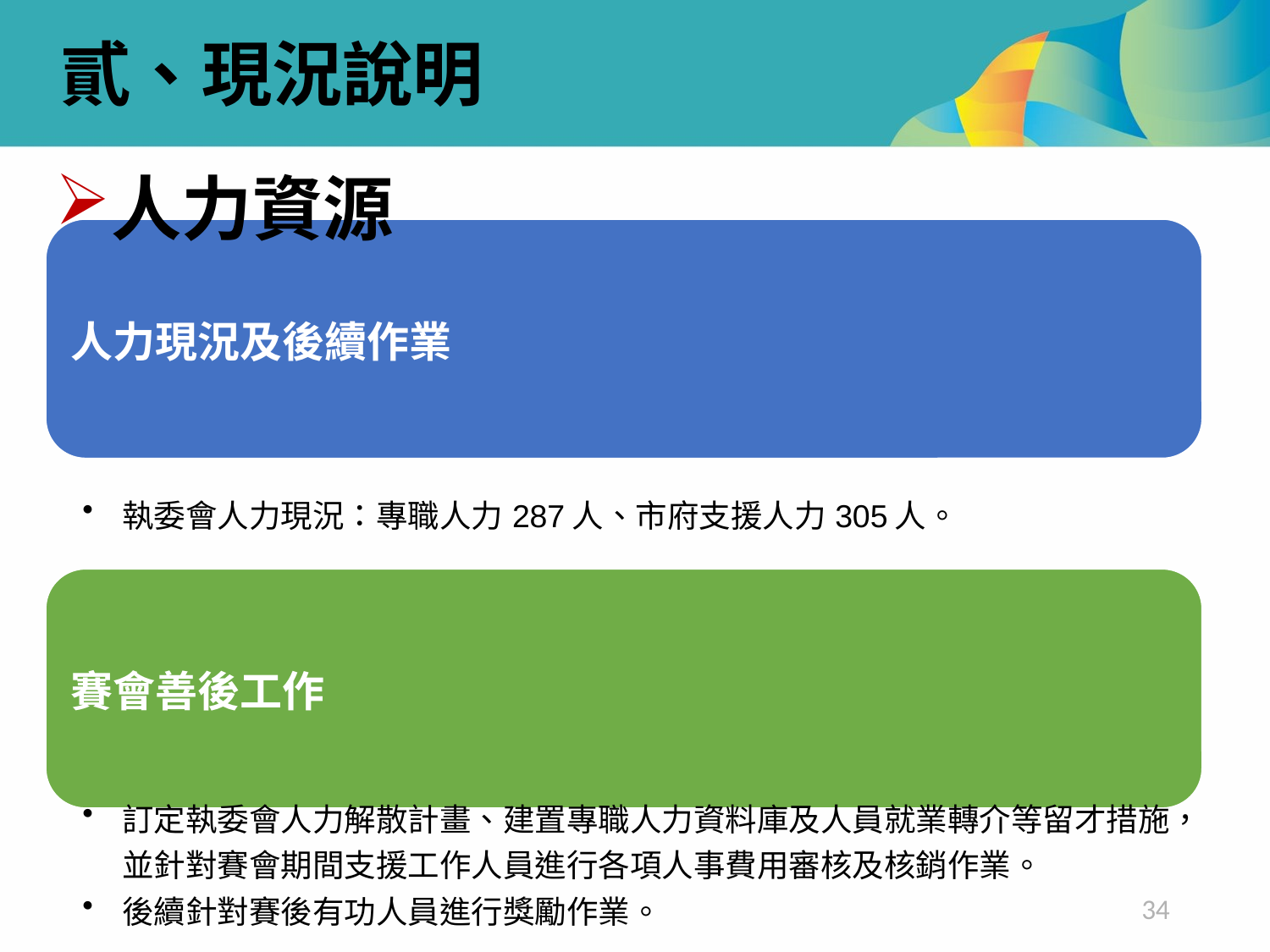

貳、現況說明
人力資源

人力現況及後續作業
執委會人力現況：專職人力287人、市府支援人力305人。
訂定執委會人力解散計畫、建置專職人力資料庫及人員就業轉介等留才措施，並針對賽會期間支援工作人員進行各項人事費用審核及核銷作業。
後續針對賽後有功人員進行獎勵作業。
賽會善後工作
34